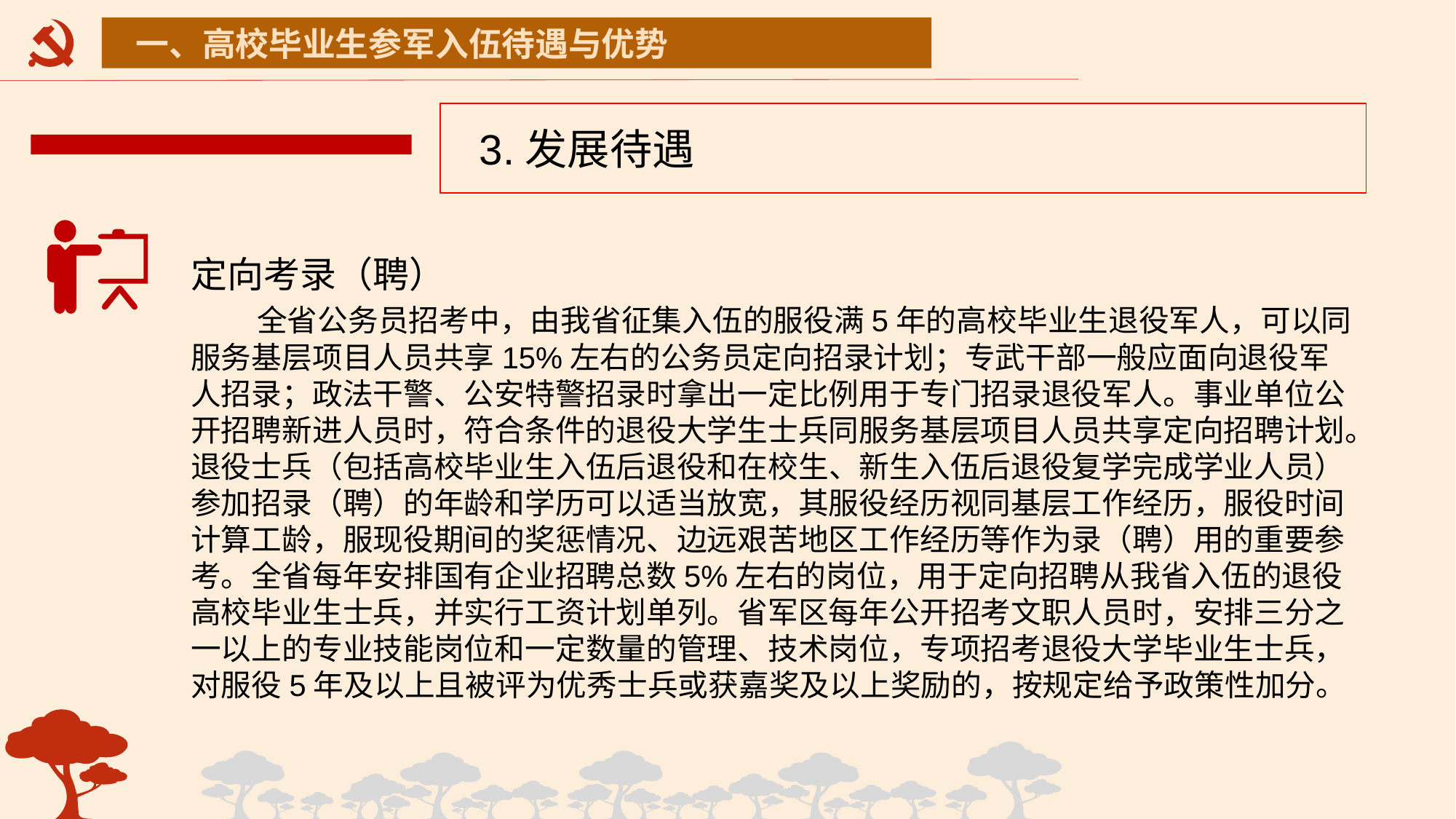

一、高校毕业生参军入伍待遇与优势

3.发展待遇

定向考录（聘）
       全省公务员招考中，由我省征集入伍的服役满5年的高校毕业生退役军人，可以同服务基层项目人员共享15%左右的公务员定向招录计划；专武干部一般应面向退役军人招录；政法干警、公安特警招录时拿出一定比例用于专门招录退役军人。事业单位公开招聘新进人员时，符合条件的退役大学生士兵同服务基层项目人员共享定向招聘计划。退役士兵（包括高校毕业生入伍后退役和在校生、新生入伍后退役复学完成学业人员）参加招录（聘）的年龄和学历可以适当放宽，其服役经历视同基层工作经历，服役时间计算工龄，服现役期间的奖惩情况、边远艰苦地区工作经历等作为录（聘）用的重要参考。全省每年安排国有企业招聘总数5%左右的岗位，用于定向招聘从我省入伍的退役高校毕业生士兵，并实行工资计划单列。省军区每年公开招考文职人员时，安排三分之一以上的专业技能岗位和一定数量的管理、技术岗位，专项招考退役大学毕业生士兵，对服役5年及以上且被评为优秀士兵或获嘉奖及以上奖励的，按规定给予政策性加分。